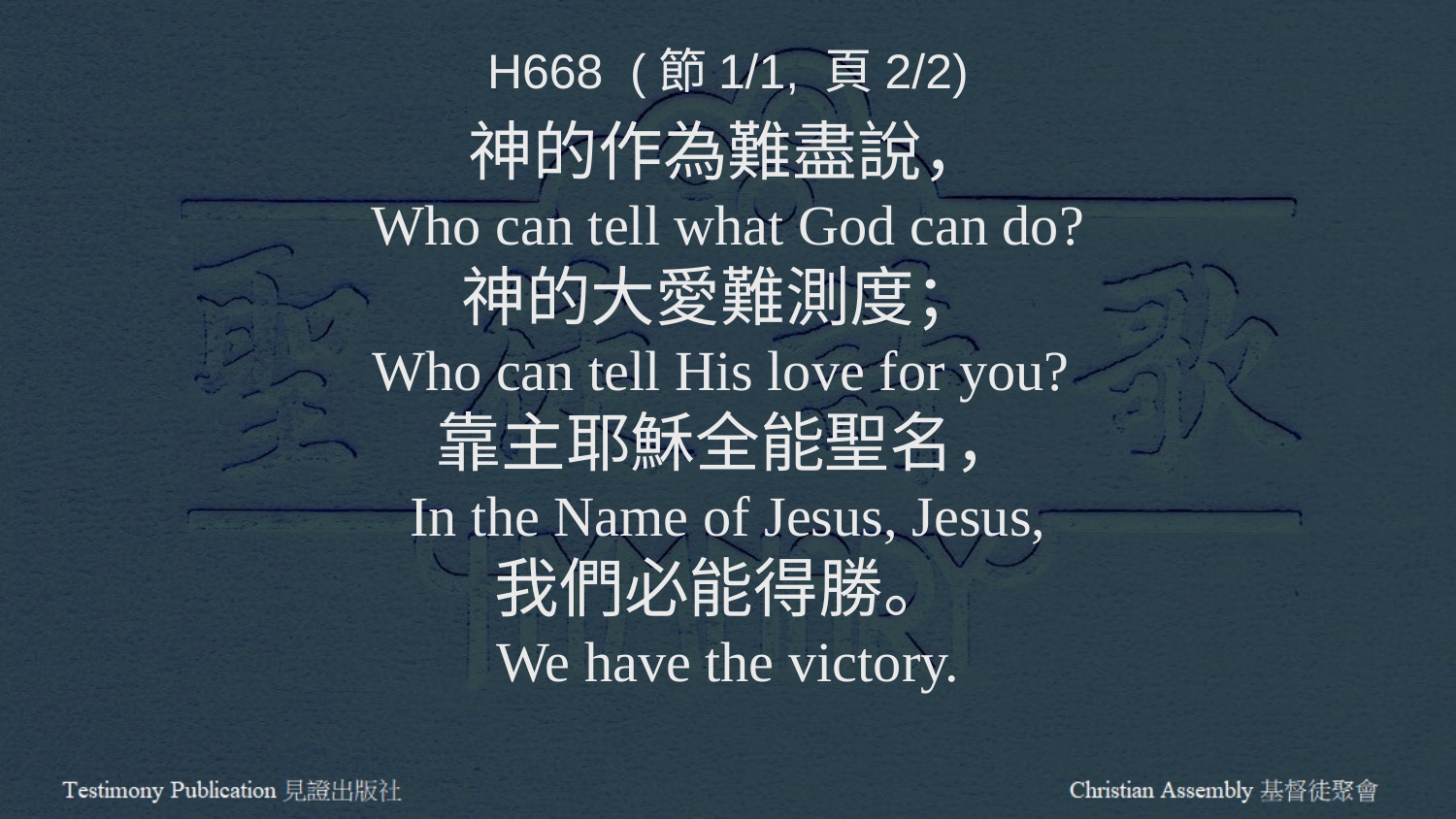

H668  (節1/1, 頁2/2)
神的作為難盡說，
Who can tell what God can do?
神的大愛難測度；
Who can tell His love for you?
靠主耶穌全能聖名，
In the Name of Jesus, Jesus,
我們必能得勝。
We have the victory.